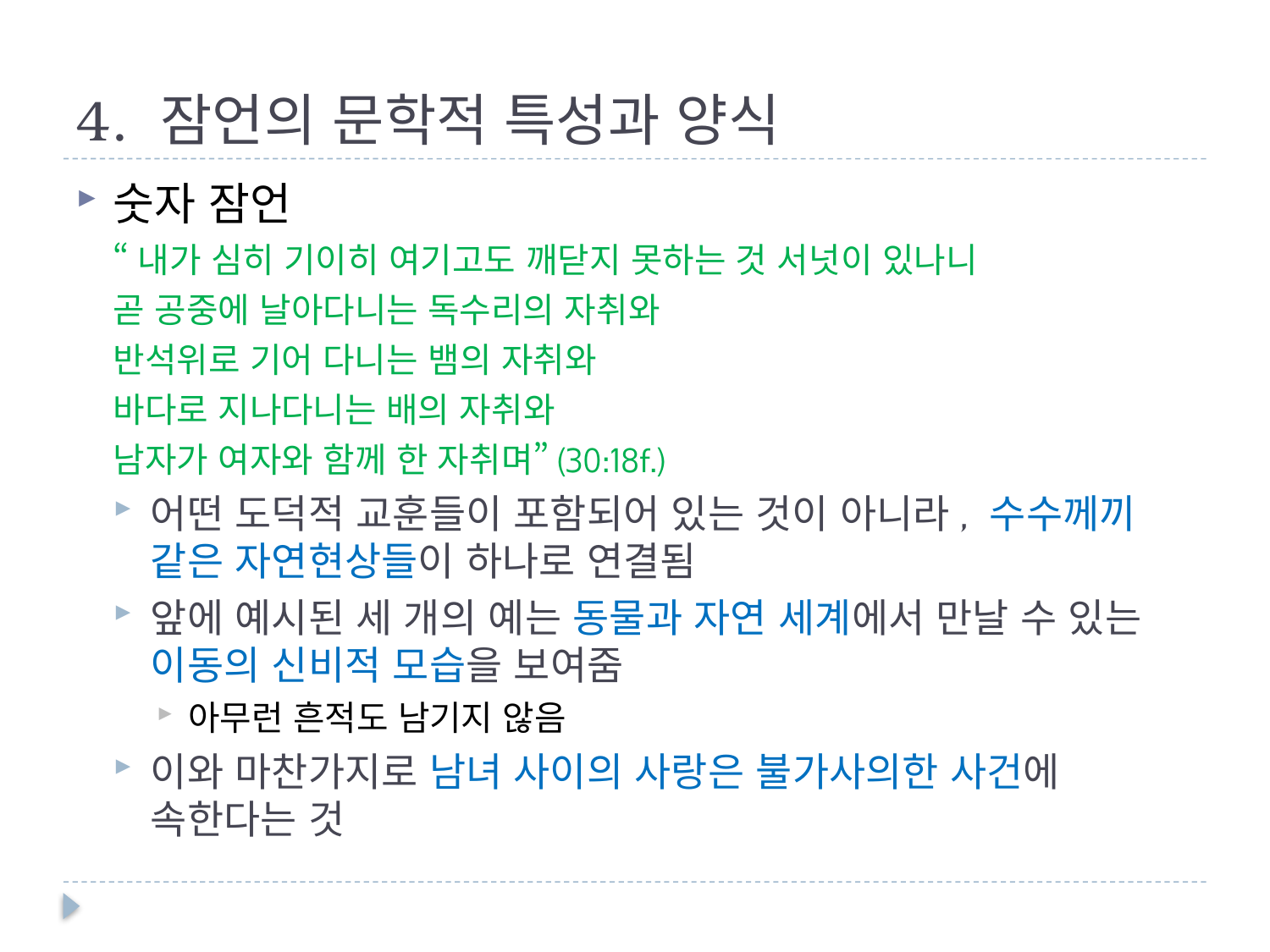

# 4. 잠언의 문학적 특성과 양식
숫자 잠언
“내가 심히 기이히 여기고도 깨닫지 못하는 것 서넛이 있나니
곧 공중에 날아다니는 독수리의 자취와
반석위로 기어 다니는 뱀의 자취와
바다로 지나다니는 배의 자취와
남자가 여자와 함께 한 자취며”(30:18f.)
어떤 도덕적 교훈들이 포함되어 있는 것이 아니라, 수수께끼 같은 자연현상들이 하나로 연결됨
앞에 예시된 세 개의 예는 동물과 자연 세계에서 만날 수 있는 이동의 신비적 모습을 보여줌
아무런 흔적도 남기지 않음
이와 마찬가지로 남녀 사이의 사랑은 불가사의한 사건에 속한다는 것